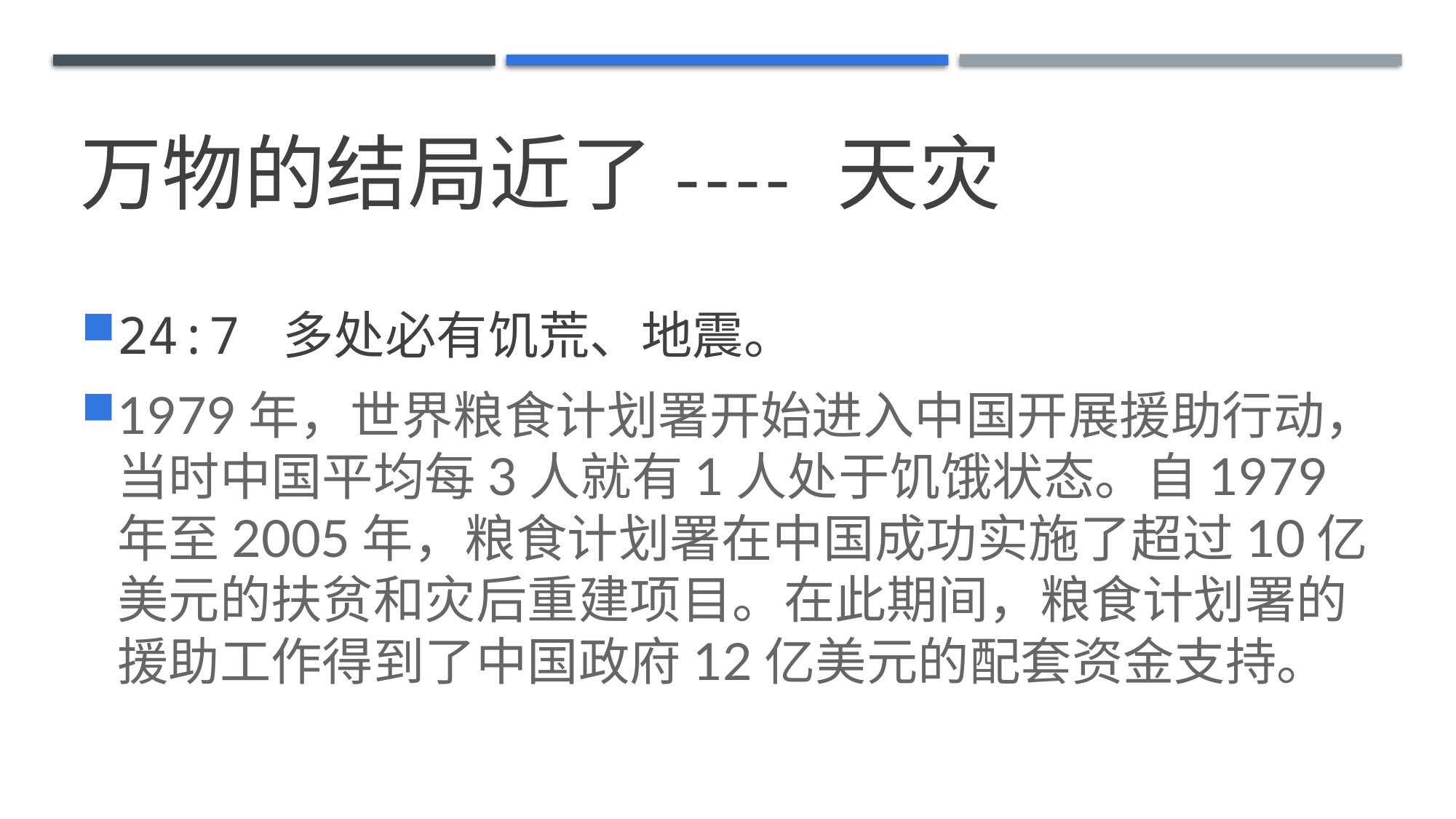

# 万物的结局近了---- 天灾
24:7 多处必有饥荒、地震。
1979年，世界粮食计划署开始进入中国开展援助行动，当时中国平均每3人就有1人处于饥饿状态。自1979年至2005年，粮食计划署在中国成功实施了超过10亿美元的扶贫和灾后重建项目。在此期间，粮食计划署的援助工作得到了中国政府12亿美元的配套资金支持。